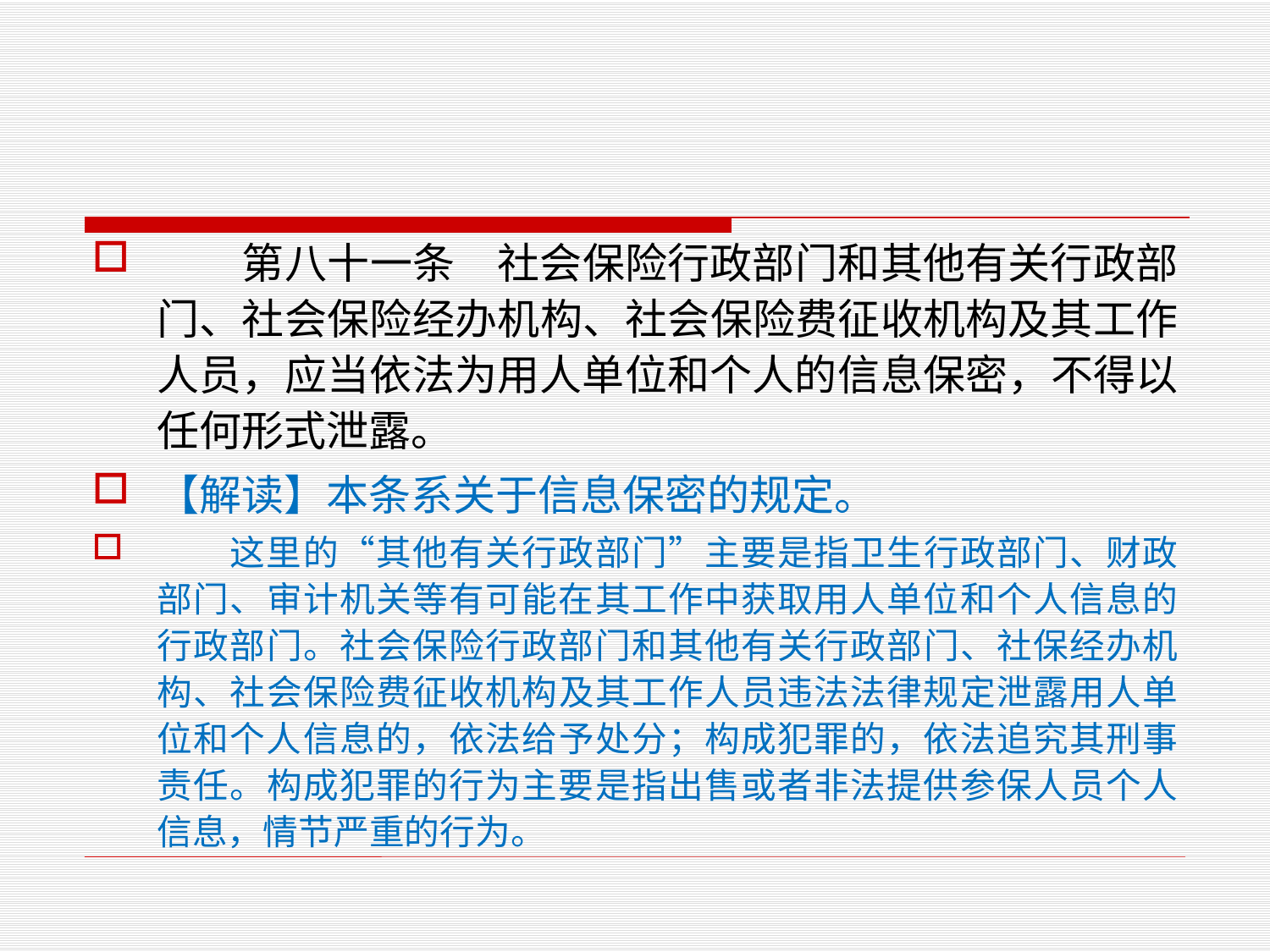

第八十一条　社会保险行政部门和其他有关行政部门、社会保险经办机构、社会保险费征收机构及其工作人员，应当依法为用人单位和个人的信息保密，不得以任何形式泄露。
【解读】本条系关于信息保密的规定。
　　这里的“其他有关行政部门”主要是指卫生行政部门、财政部门、审计机关等有可能在其工作中获取用人单位和个人信息的行政部门。社会保险行政部门和其他有关行政部门、社保经办机构、社会保险费征收机构及其工作人员违法法律规定泄露用人单位和个人信息的，依法给予处分；构成犯罪的，依法追究其刑事责任。构成犯罪的行为主要是指出售或者非法提供参保人员个人信息，情节严重的行为。